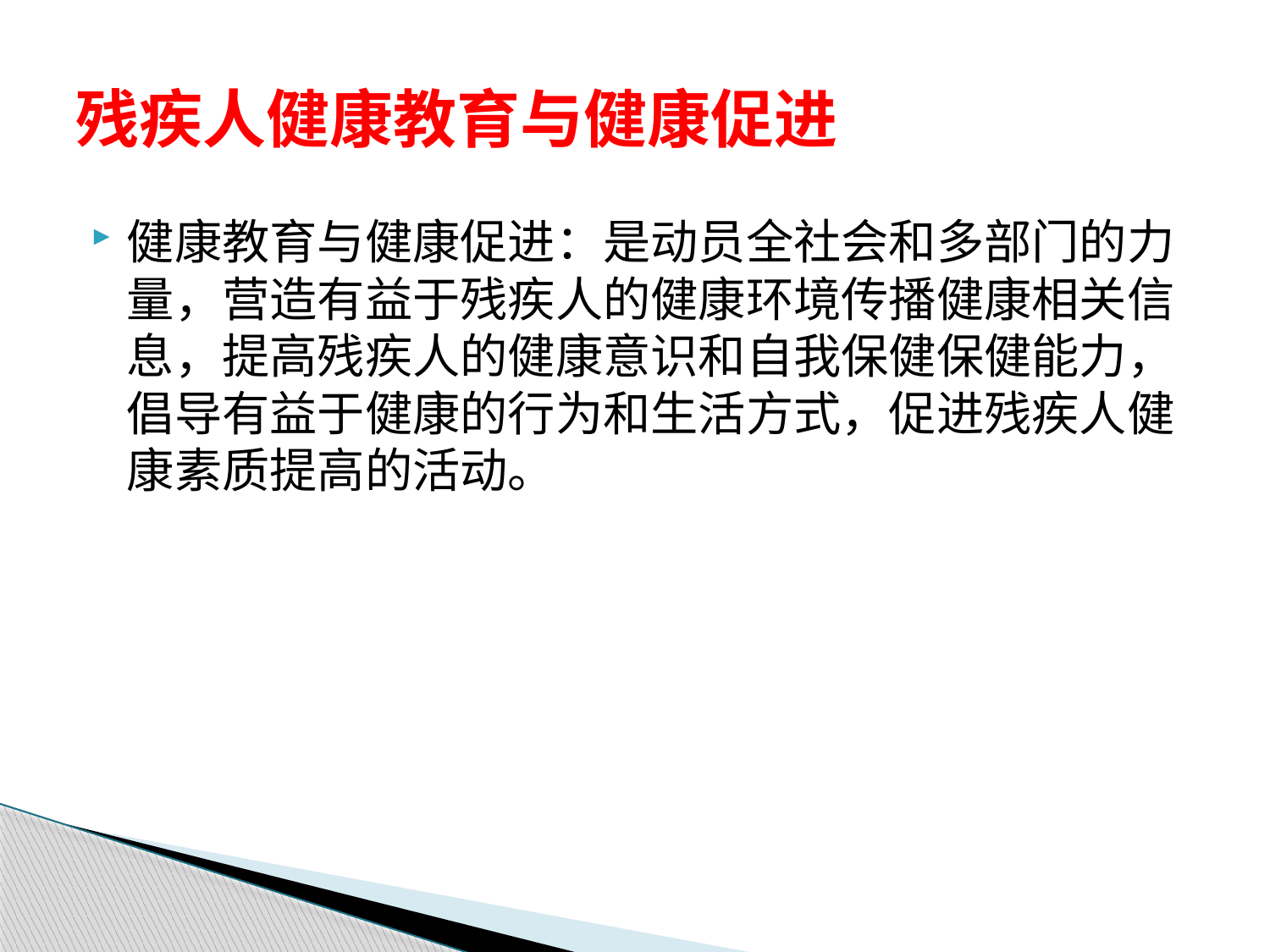

# 残疾人健康教育与健康促进
健康教育与健康促进：是动员全社会和多部门的力量，营造有益于残疾人的健康环境传播健康相关信息，提高残疾人的健康意识和自我保健保健能力，倡导有益于健康的行为和生活方式，促进残疾人健康素质提高的活动。